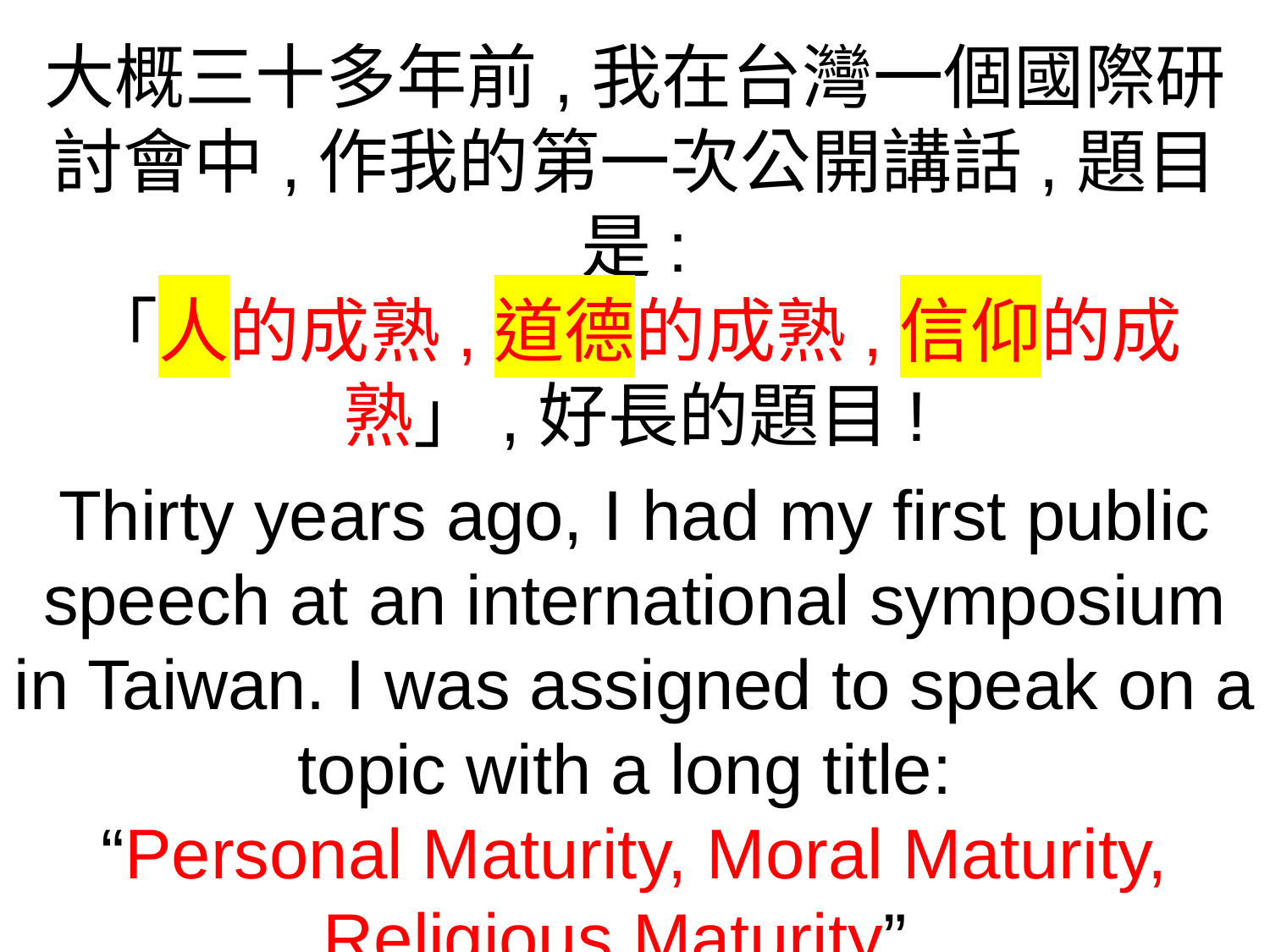

大概三十多年前,我在台灣一個國際研討會中,作我的第一次公開講話,題目是:
「人的成熟,道德的成熟,信仰的成熟」,好長的題目!
Thirty years ago, I had my first public speech at an international symposium in Taiwan. I was assigned to speak on a topic with a long title:
“Personal Maturity, Moral Maturity, Religious Maturity”.